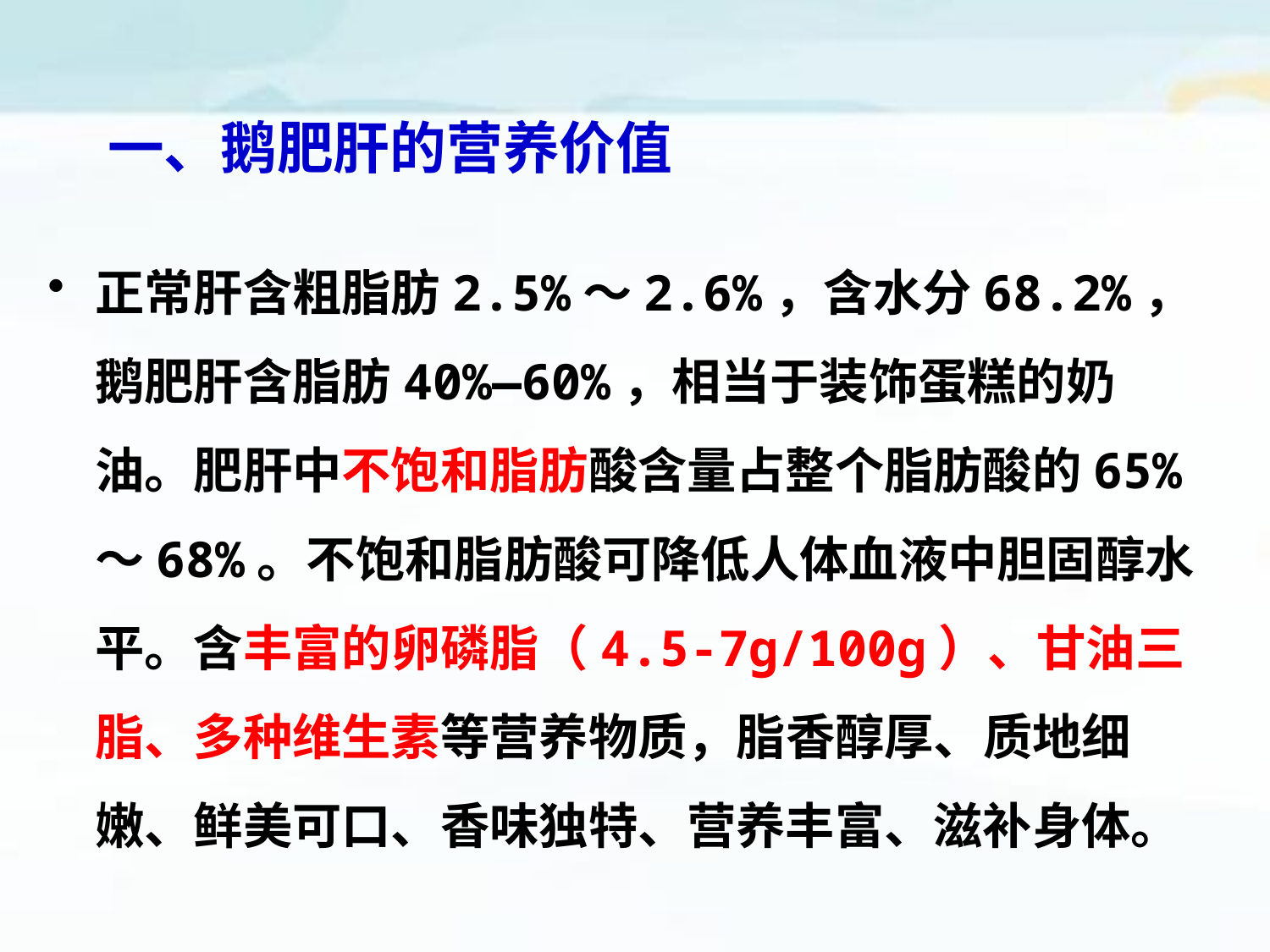

# 一、鹅肥肝的营养价值
正常肝含粗脂肪2.5%～2.6%，含水分68.2%，鹅肥肝含脂肪40%—60%，相当于装饰蛋糕的奶油。肥肝中不饱和脂肪酸含量占整个脂肪酸的65%～68%。不饱和脂肪酸可降低人体血液中胆固醇水平。含丰富的卵磷脂（4.5-7g/100g）、甘油三脂、多种维生素等营养物质，脂香醇厚、质地细嫩、鲜美可口、香味独特、营养丰富、滋补身体。